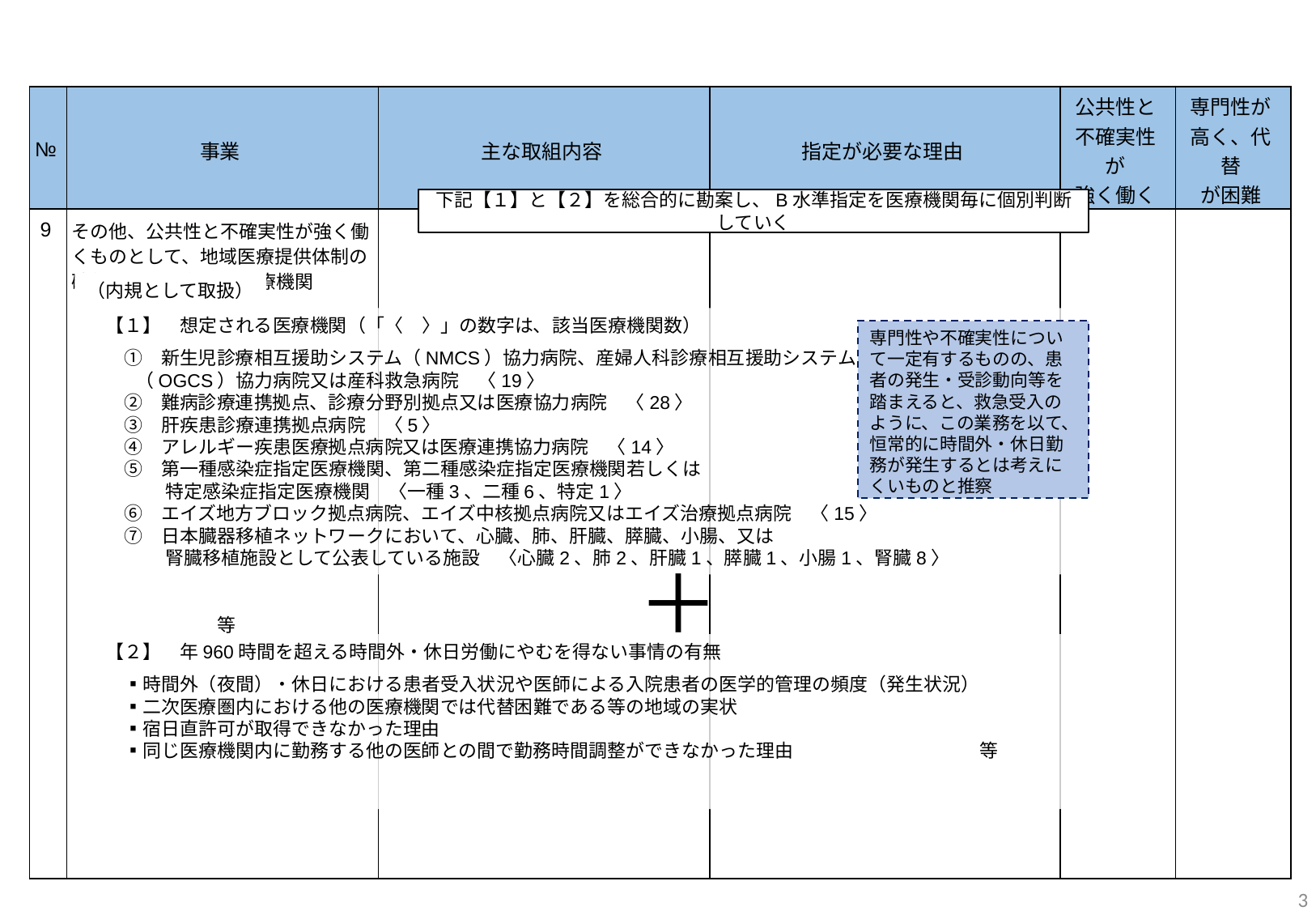

| № | 事業 | 主な取組内容 | 指定が必要な理由 | 公共性と 不確実性が 強く働く | 専門性が 高く、代替 が困難 |
| --- | --- | --- | --- | --- | --- |
| 9 | その他、公共性と不確実性が強く働くものとして、地域医療提供体制の確保のために必要な医療機関 |  |  |  |  |
下記【１】と【２】を総合的に勘案し、B水準指定を医療機関毎に個別判断していく
（内規として取扱）
【１】　想定される医療機関（「〈　〉」の数字は、該当医療機関数）

　①　新生児診療相互援助システム（NMCS）協力病院、産婦人科診療相互援助システム
      （OGCS）協力病院又は産科救急病院　〈19〉
　②　難病診療連携拠点、診療分野別拠点又は医療協力病院　〈28〉
　③　肝疾患診療連携拠点病院　〈5〉
　④　アレルギー疾患医療拠点病院又は医療連携協力病院　〈14〉
　⑤　第一種感染症指定医療機関、第二種感染症指定医療機関若しくは
　　　 特定感染症指定医療機関　〈一種3、二種6、特定1〉
　⑥　エイズ地方ブロック拠点病院、エイズ中核拠点病院又はエイズ治療拠点病院　〈15〉
　⑦　日本臓器移植ネットワークにおいて、心臓、肺、肝臓、膵臓、小腸、又は
　　　 腎臓移植施設として公表している施設　〈心臓2、肺2、肝臓1、膵臓1、小腸1、腎臓8〉
　　　　　　　　　　　　　　　　　　　　　　　　　　　　　　　　　　　　　　　　　　　　　　　　　　　　　　　　　　　等
専門性や不確実性について一定有するものの、患者の発生・受診動向等を踏まえると、救急受入のように、この業務を以て、恒常的に時間外・休日勤務が発生するとは考えにくいものと推察
＋
【２】　年960時間を超える時間外・休日労働にやむを得ない事情の有無

　▪時間外（夜間）・休日における患者受入状況や医師による入院患者の医学的管理の頻度（発生状況）
　▪二次医療圏内における他の医療機関では代替困難である等の地域の実状
　▪宿日直許可が取得できなかった理由
　▪同じ医療機関内に勤務する他の医師との間で勤務時間調整ができなかった理由　　　　　　　　　　等
3